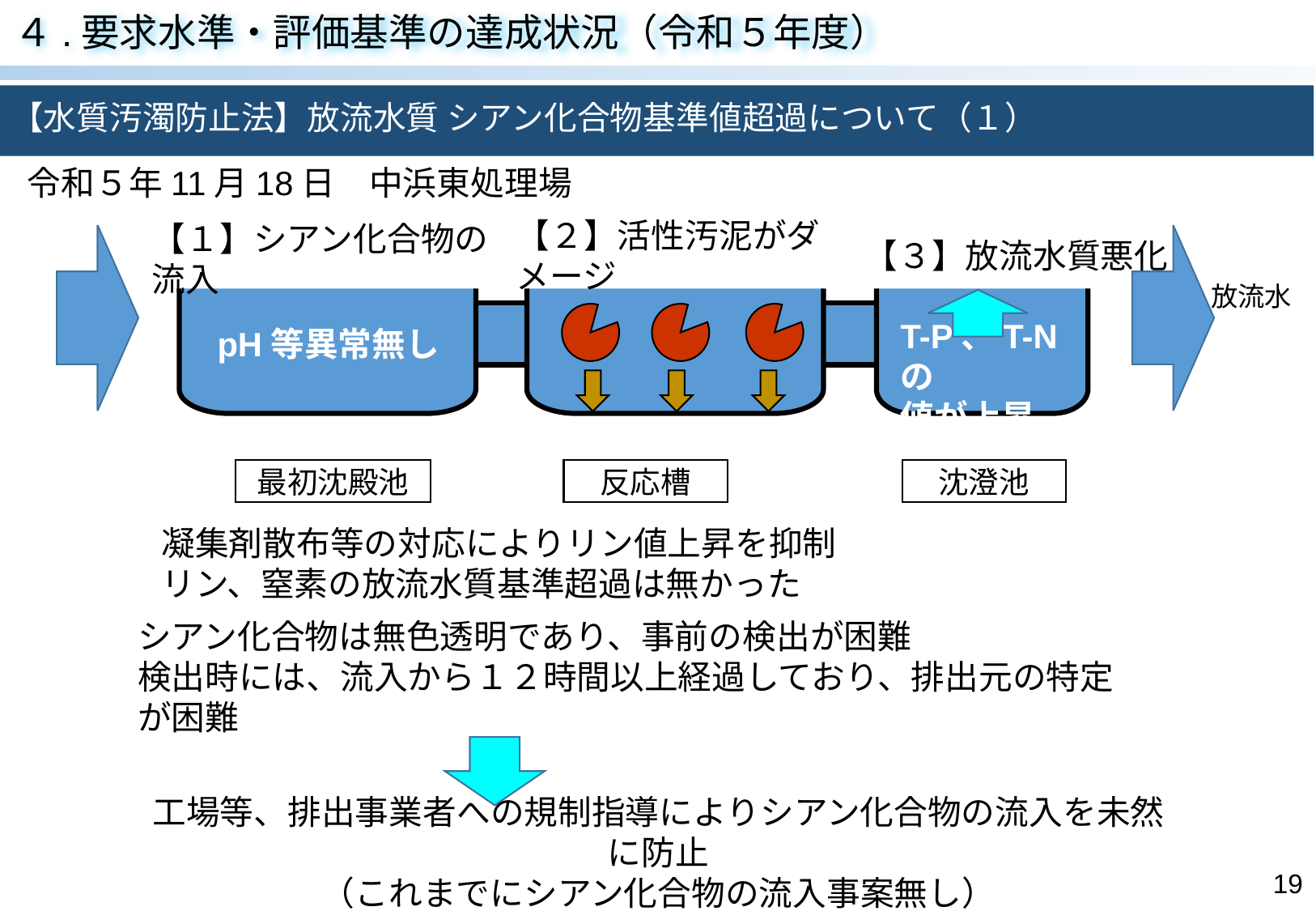

４.要求水準・評価基準の達成状況（令和５年度）
【水質汚濁防止法】放流水質 シアン化合物基準値超過について（１）
令和５年11月18日　中浜東処理場
【２】活性汚泥がダメージ
【３】放流水質悪化

【１】シアン化合物の流入

放流水

pH等異常無し
T-P、T-Nの
値が上昇

最初沈殿池
反応槽
沈澄池
凝集剤散布等の対応によりリン値上昇を抑制
リン、窒素の放流水質基準超過は無かった
シアン化合物は無色透明であり、事前の検出が困難
検出時には、流入から１２時間以上経過しており、排出元の特定が困難

工場等、排出事業者への規制指導によりシアン化合物の流入を未然に防止
（これまでにシアン化合物の流入事案無し）
19